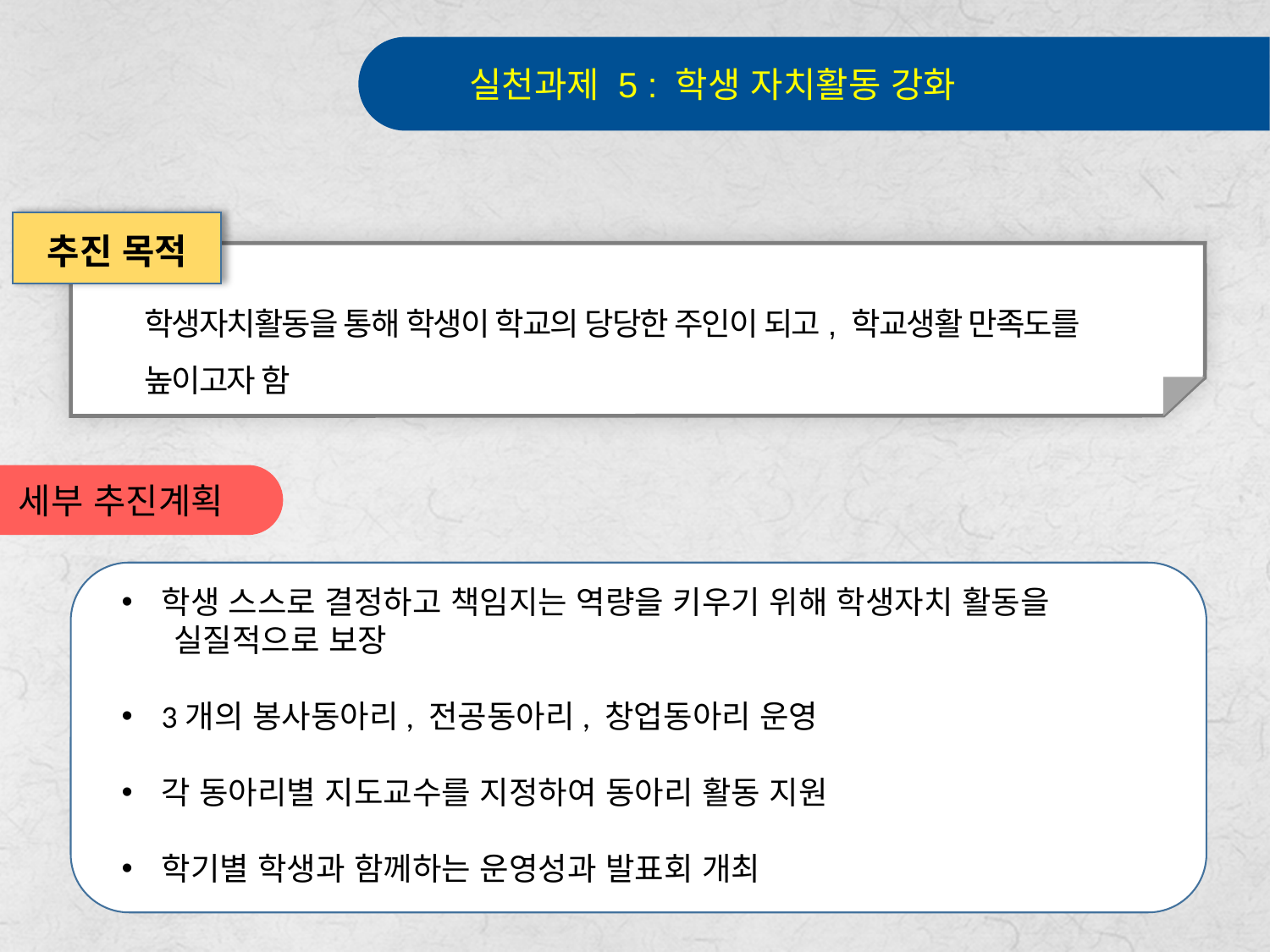

실천과제 5 : 학생 자치활동 강화

추진 목적

학생자치활동을 통해 학생이 학교의 당당한 주인이 되고, 학교생활 만족도를 높이고자 함

세부 추진계획

학생 스스로 결정하고 책임지는 역량을 키우기 위해 학생자치 활동을
     실질적으로 보장

3개의 봉사동아리, 전공동아리, 창업동아리 운영

각 동아리별 지도교수를 지정하여 동아리 활동 지원

학기별 학생과 함께하는 운영성과 발표회 개최